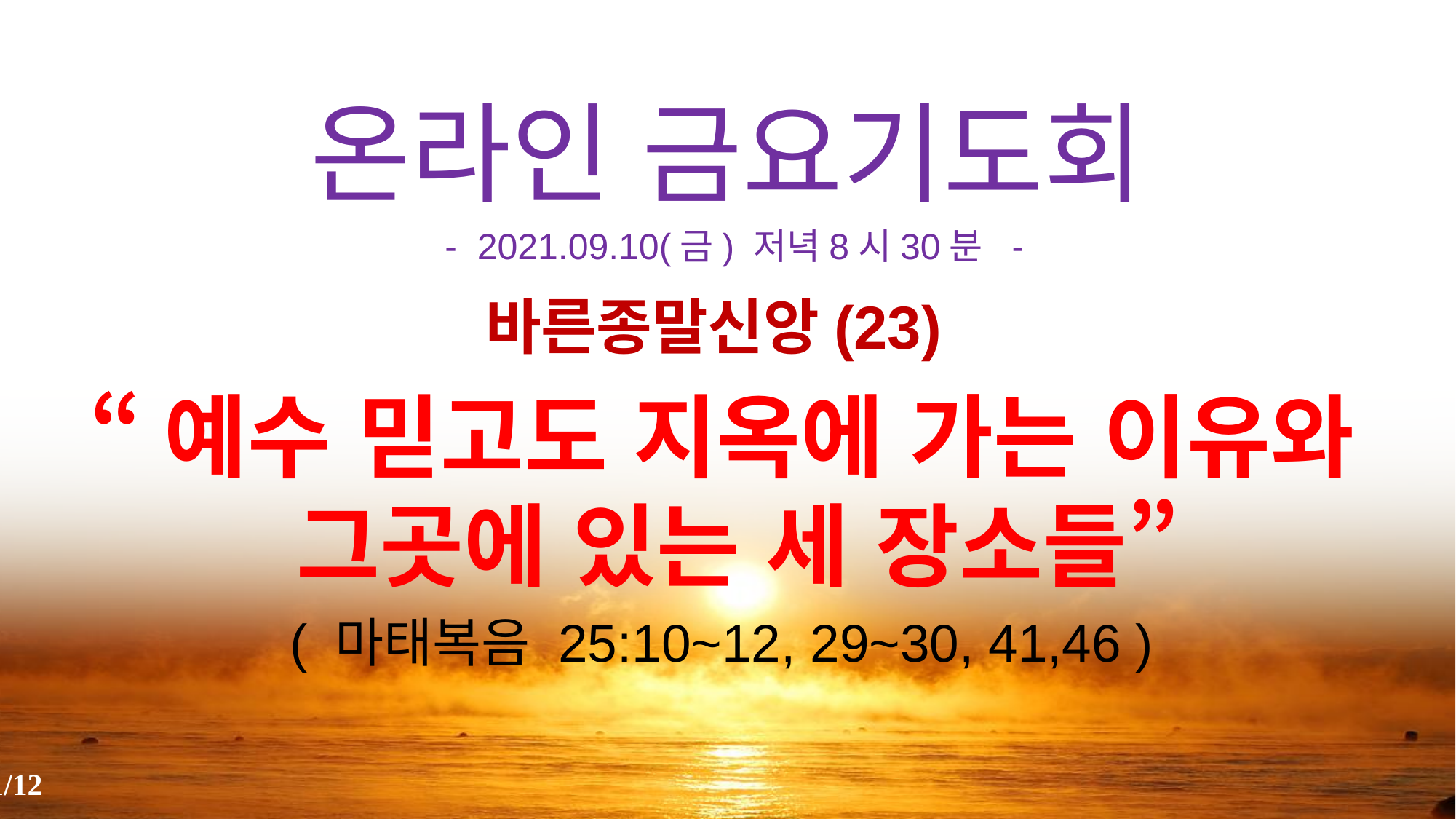

# 온라인 금요기도회
 -  2021.09.10(금) 저녁8시30분  -
바른종말신앙(23)
“예수 믿고도 지옥에 가는 이유와 그곳에 있는 세 장소들”
( 마태복음 25:10~12, 29~30, 41,46 )